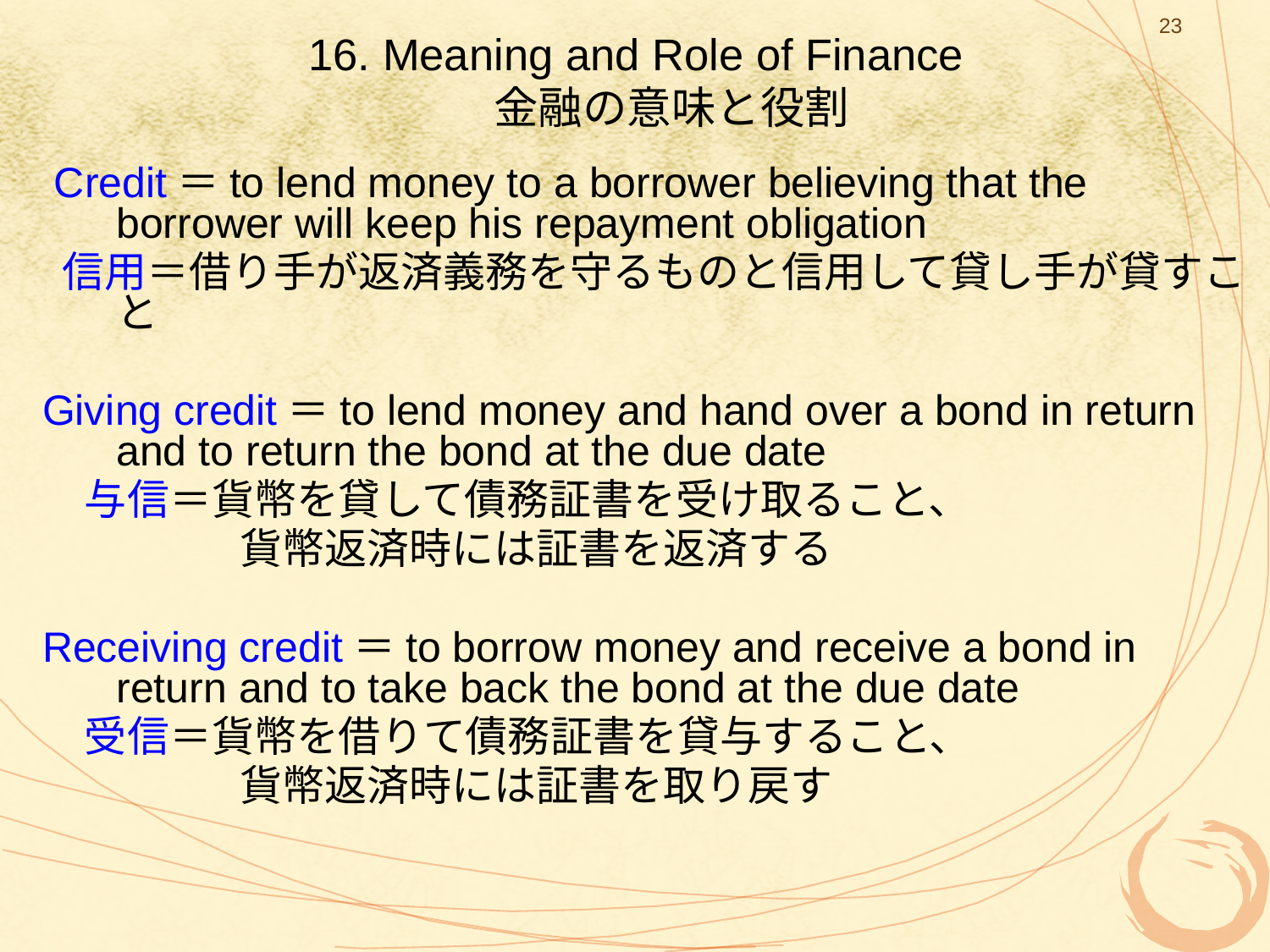

23
# 16. Meaning and Role of Finance 金融の意味と役割
 Credit＝to lend money to a borrower believing that the borrower will keep his repayment obligation
 信用＝借り手が返済義務を守るものと信用して貸し手が貸すこと

Giving credit＝to lend money and hand over a bond in return and to return the bond at the due date
　与信＝貨幣を貸して債務証書を受け取ること、
　　　　   貨幣返済時には証書を返済する

Receiving credit＝to borrow money and receive a bond in return and to take back the bond at the due date
　受信＝貨幣を借りて債務証書を貸与すること、
　　　　   貨幣返済時には証書を取り戻す